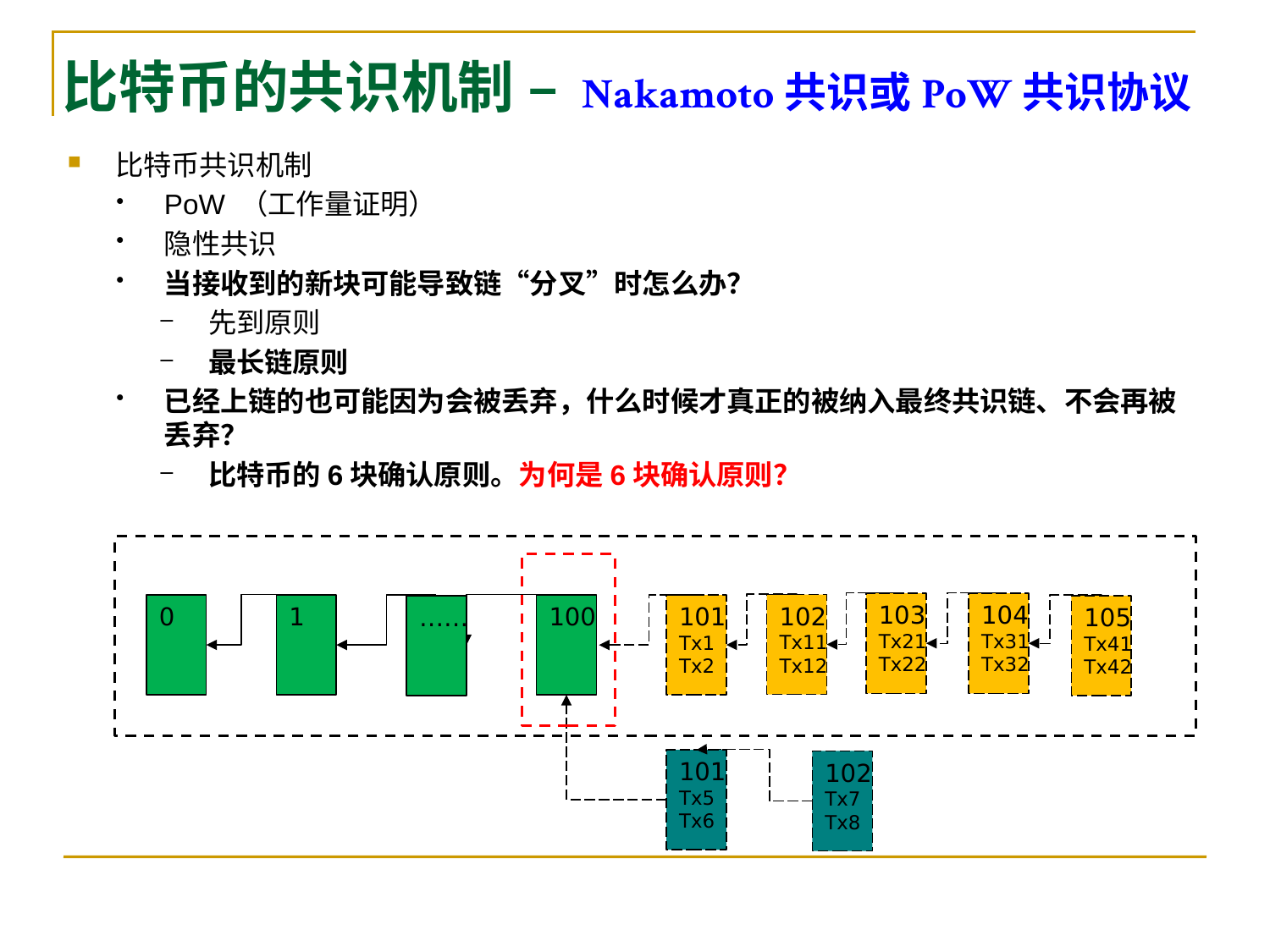

比特币的共识机制 – Nakamoto共识或PoW共识协议
比特币共识机制
PoW （工作量证明）
隐性共识
当接收到的新块可能导致链“分叉”时怎么办？
先到原则
最长链原则
已经上链的也可能因为会被丢弃，什么时候才真正的被纳入最终共识链、不会再被丢弃？
比特币的6块确认原则。为何是6块确认原则？

103
Tx21
Tx22
104
Tx31
Tx32
102
Tx11
Tx12
101
Tx1
Tx2
100
0
1
105
Tx41
Tx42
……
101
Tx5
Tx6
102
Tx7
Tx8